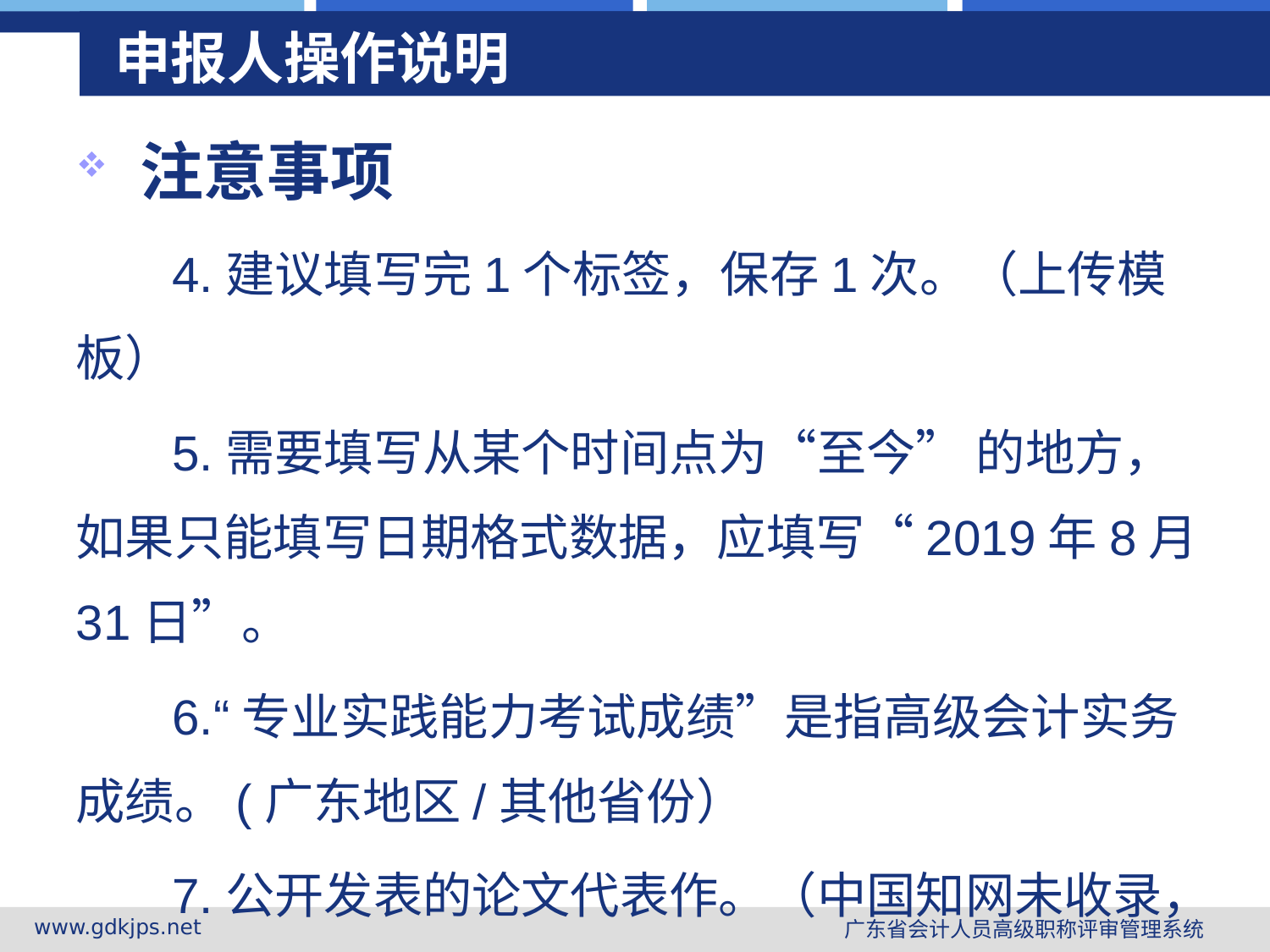

# 申报人操作说明
 注意事项
       4.建议填写完1个标签，保存1次。（上传模板）
       5.需要填写从某个时间点为“至今” 的地方，如果只能填写日期格式数据，应填写“2019年8月31日”。
       6.“专业实践能力考试成绩”是指高级会计实务成绩。(广东地区/其他省份）
       7.公开发表的论文代表作。（中国知网未收录， Word版文件）

www.gdkjps.net
广东省会计人员高级职称评审管理系统